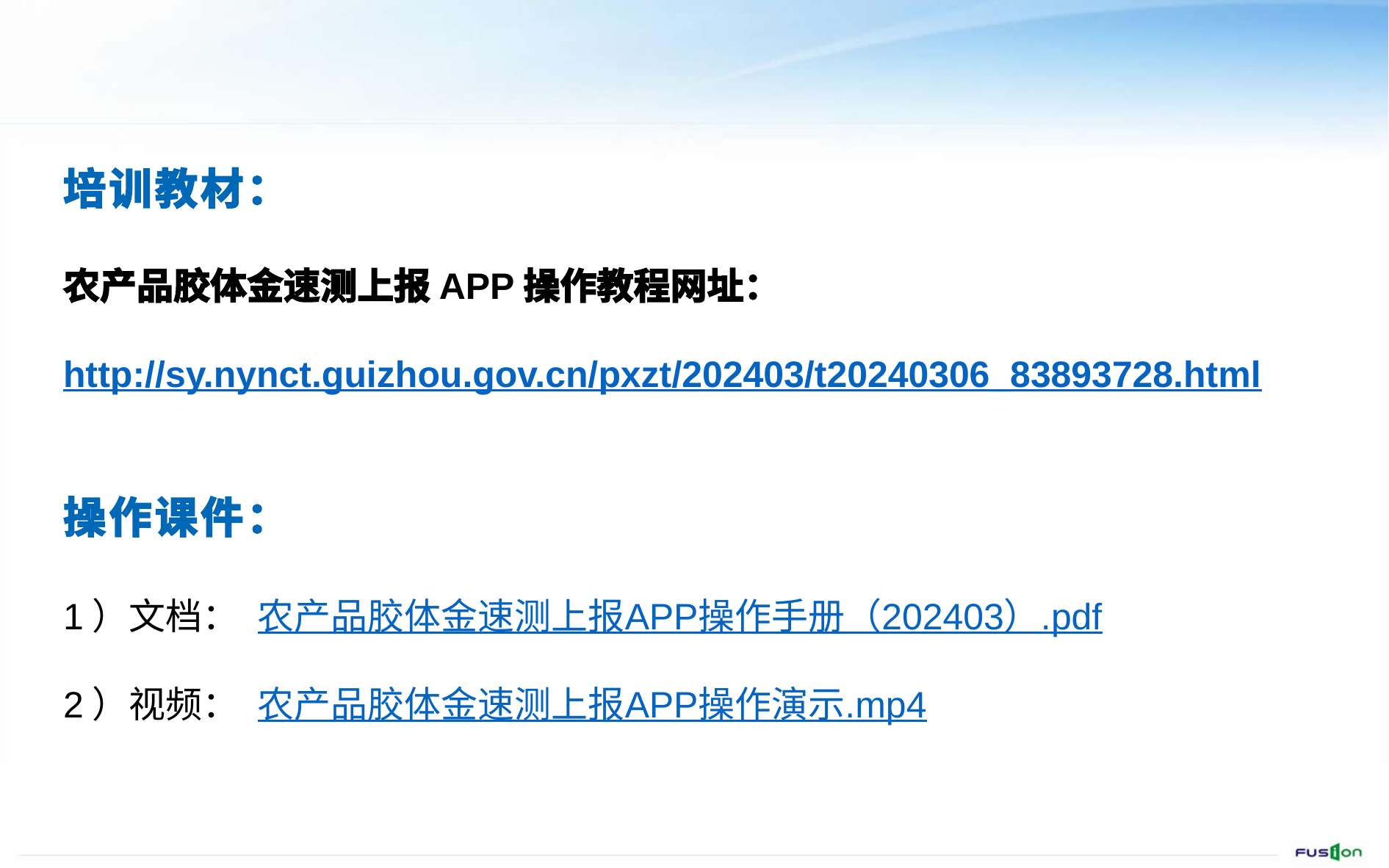

培训教材：

农产品胶体金速测上报APP操作教程网址：

http://sy.nynct.guizhou.gov.cn/pxzt/202403/t20240306_83893728.html

操作课件：

1）文档： 农产品胶体金速测上报APP操作手册（202403）.pdf

2）视频： 农产品胶体金速测上报APP操作演示.mp4